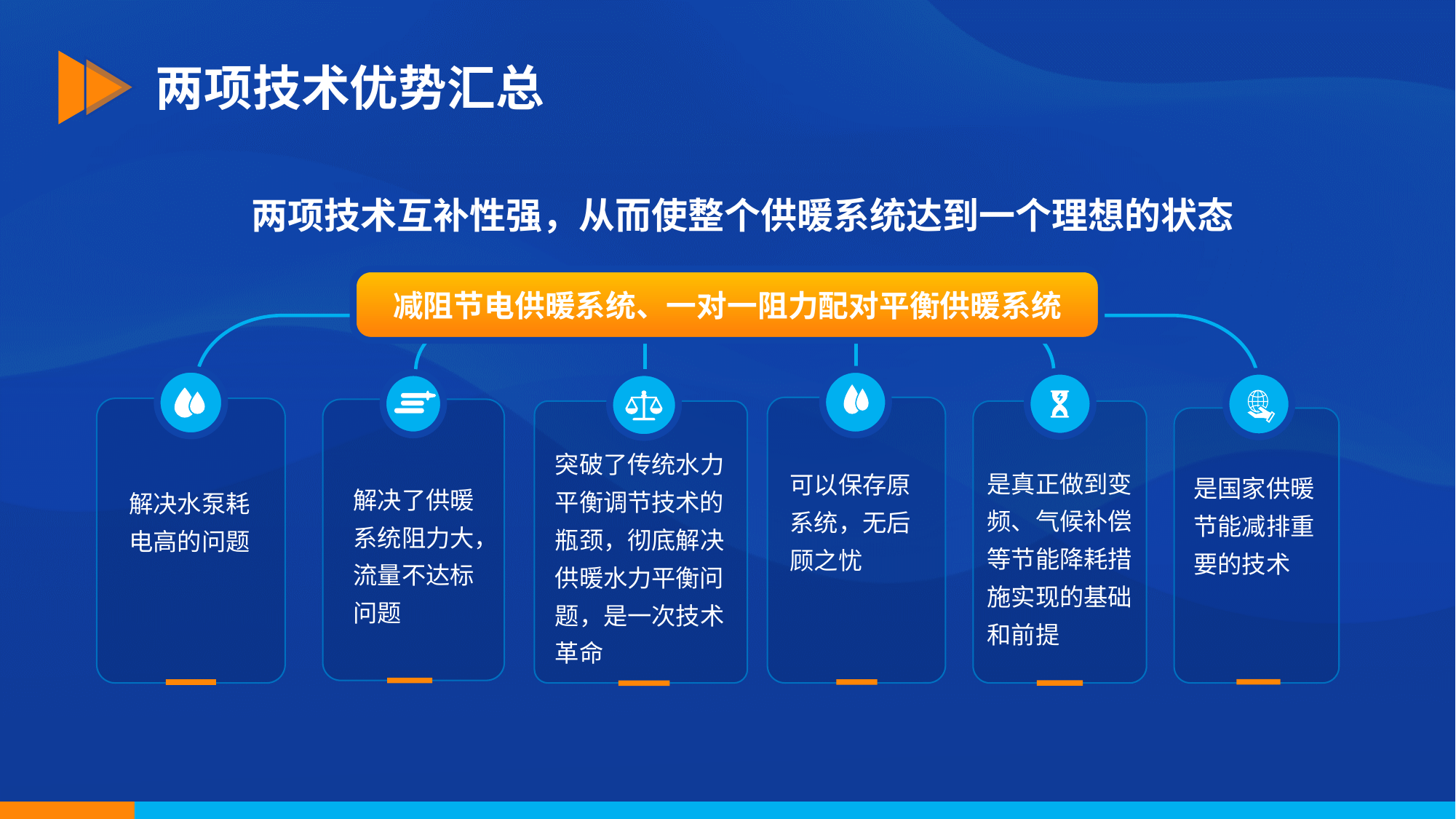

两项技术优势汇总
两项技术互补性强，从而使整个供暖系统达到一个理想的状态
减阻节电供暖系统、一对一阻力配对平衡供暖系统

突破了传统水力平衡调节技术的瓶颈，彻底解决供暖水力平衡问题，是一次技术革命
是真正做到变频、气候补偿等节能降耗措施实现的基础和前提
可以保存原系统，无后顾之忧
是国家供暖节能减排重要的技术
解决了供暖系统阻力大，流量不达标问题
解决水泵耗电高的问题